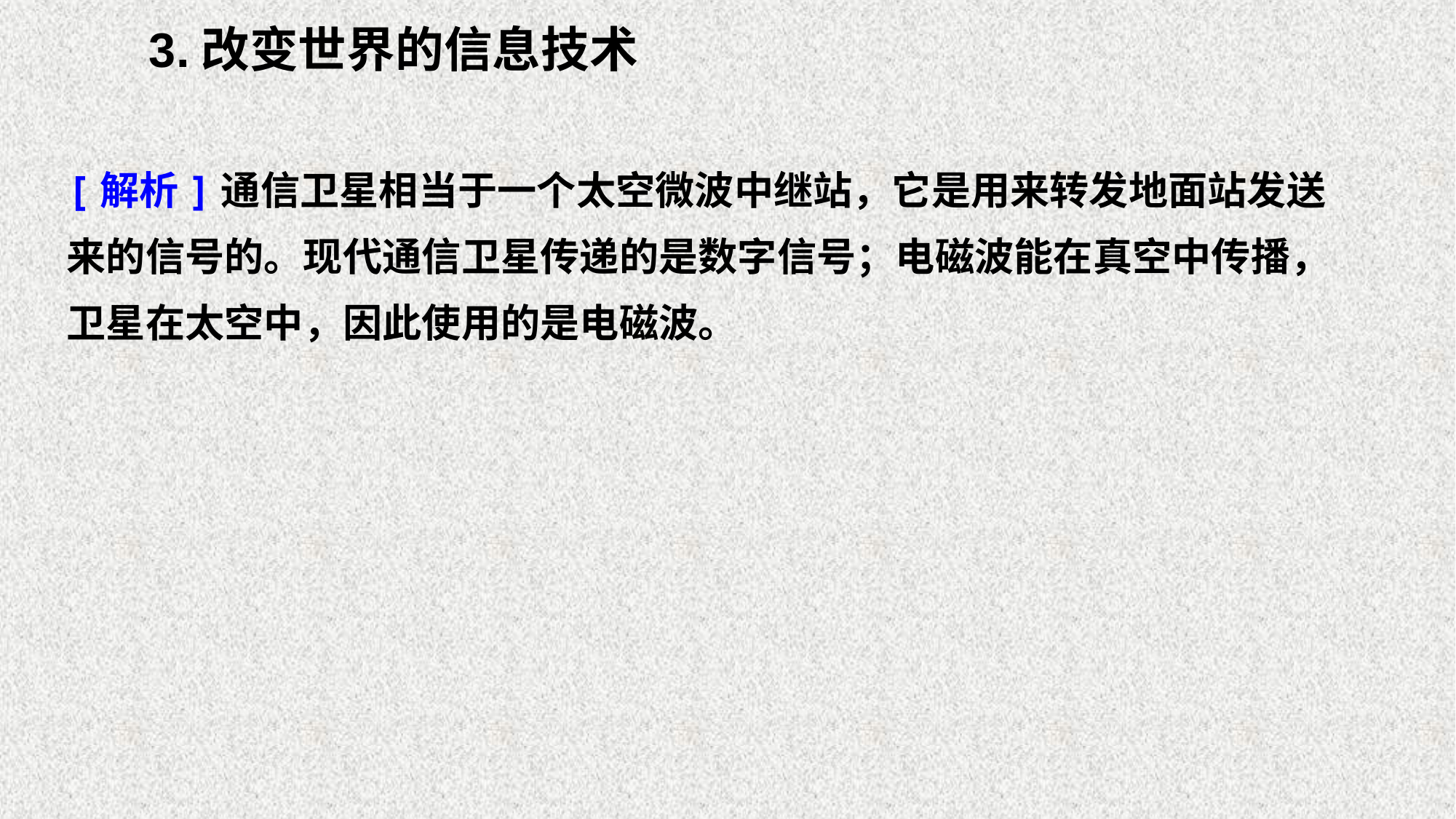

3.改变世界的信息技术
[解析]通信卫星相当于一个太空微波中继站，它是用来转发地面站发送来的信号的。现代通信卫星传递的是数字信号；电磁波能在真空中传播，卫星在太空中，因此使用的是电磁波。